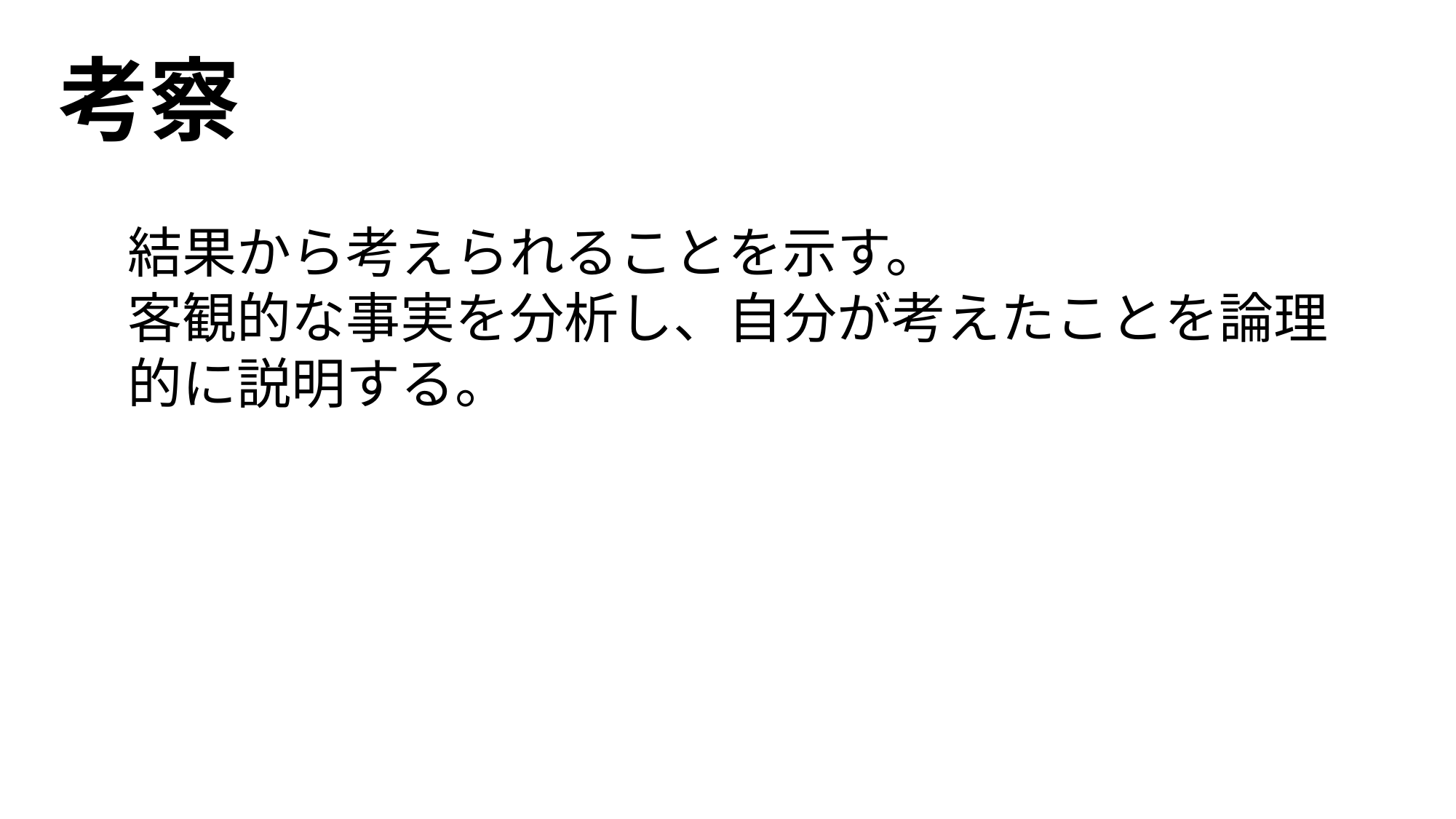

考察
結果から考えられることを示す。
客観的な事実を分析し、自分が考えたことを論理的に説明する。